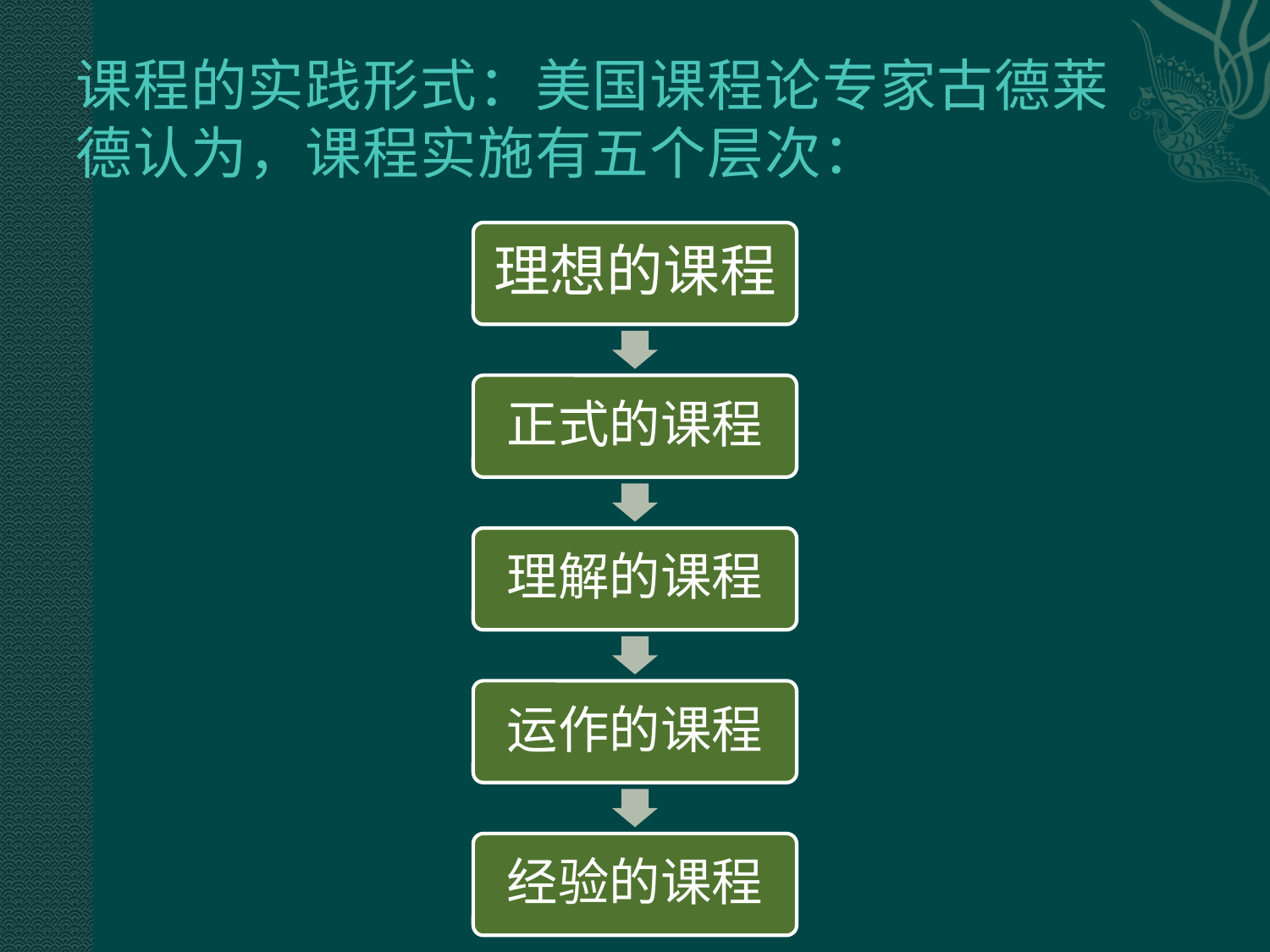

# 课程的实践形式：美国课程论专家古德莱德认为，课程实施有五个层次：
理想的课程

正式的课程

理解的课程

运作的课程

经验的课程